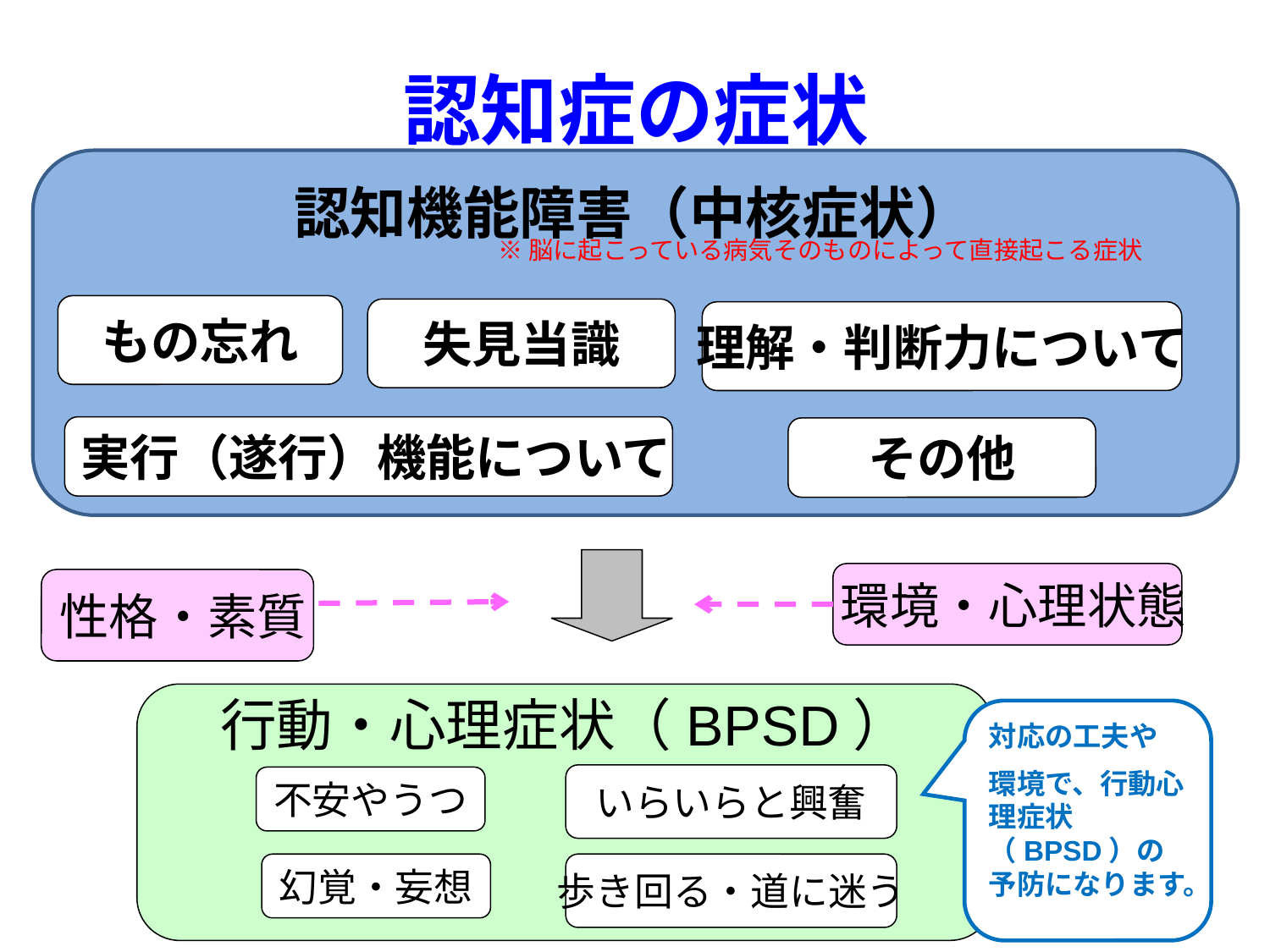

# 認知症の症状

認知機能障害（中核症状）
※脳に起こっている病気そのものによって直接起こる症状
もの忘れ
失見当識
理解・判断力について
実行（遂行）機能について
その他

 環境・心理状態
 性格・素質

行動・心理症状（BPSD）

いらいらと興奮
不安やうつ
幻覚・妄想
歩き回る・道に迷う
対応の工夫や
環境で、行動心理症状（BPSD）の予防になります。